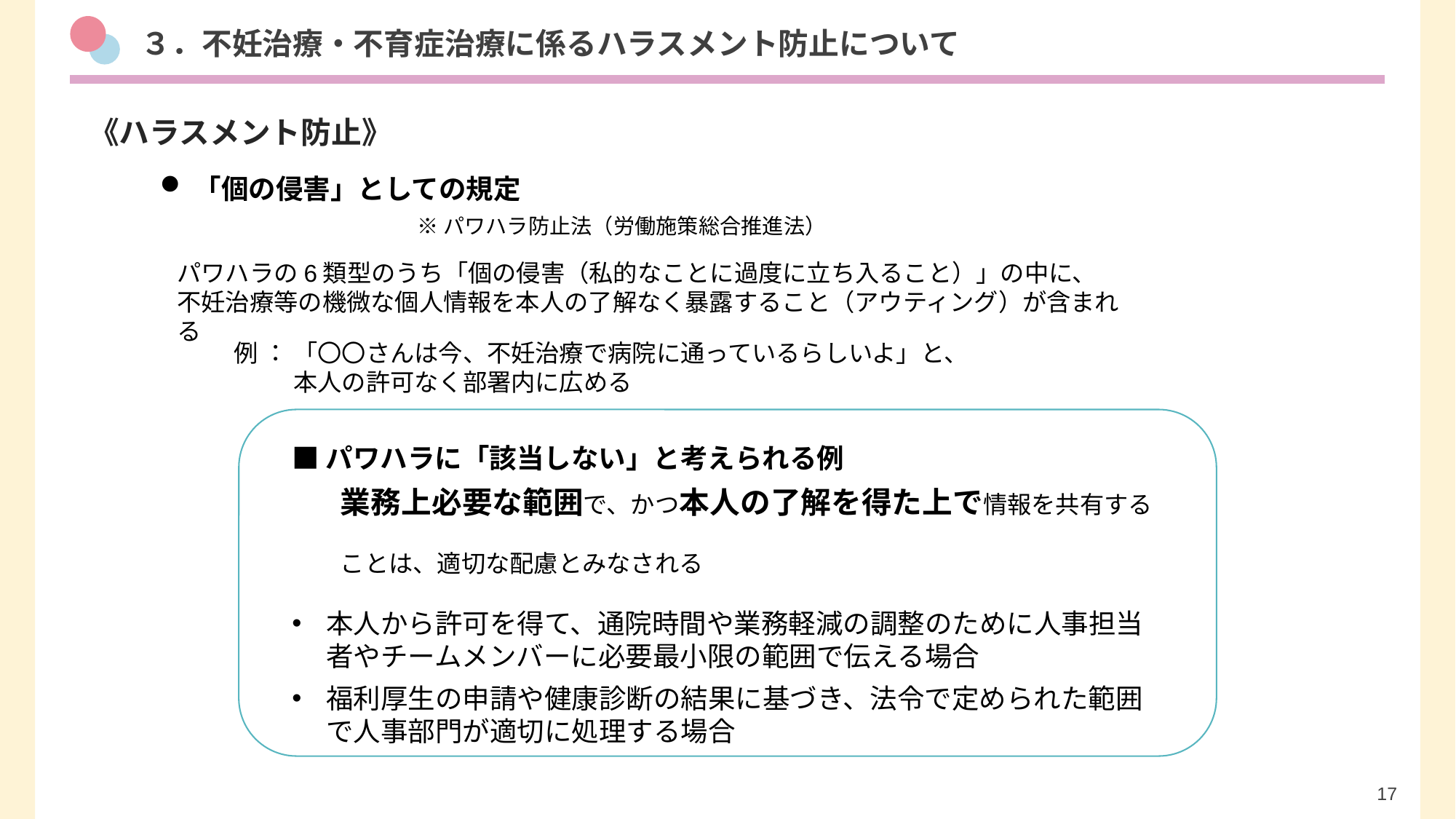

３．不妊治療・不育症治療に係るハラスメント防止について
　《ハラスメント防止》
「個の侵害」としての規定
※パワハラ防止法（労働施策総合推進法）
パワハラの6類型のうち「個の侵害（私的なことに過度に立ち入ること）」の中に、
不妊治療等の機微な個人情報を本人の了解なく暴露すること（アウティング）が含まれる
例 ： 「〇〇さんは今、不妊治療で病院に通っているらしいよ」と、
　　  本人の許可なく部署内に広める

■パワハラに「該当しない」と考えられる例
　　業務上必要な範囲で、かつ本人の了解を得た上で情報を共有する
　　ことは、適切な配慮とみなされる

本人から許可を得て、通院時間や業務軽減の調整のために人事担当者やチームメンバーに必要最小限の範囲で伝える場合
福利厚生の申請や健康診断の結果に基づき、法令で定められた範囲で人事部門が適切に処理する場合